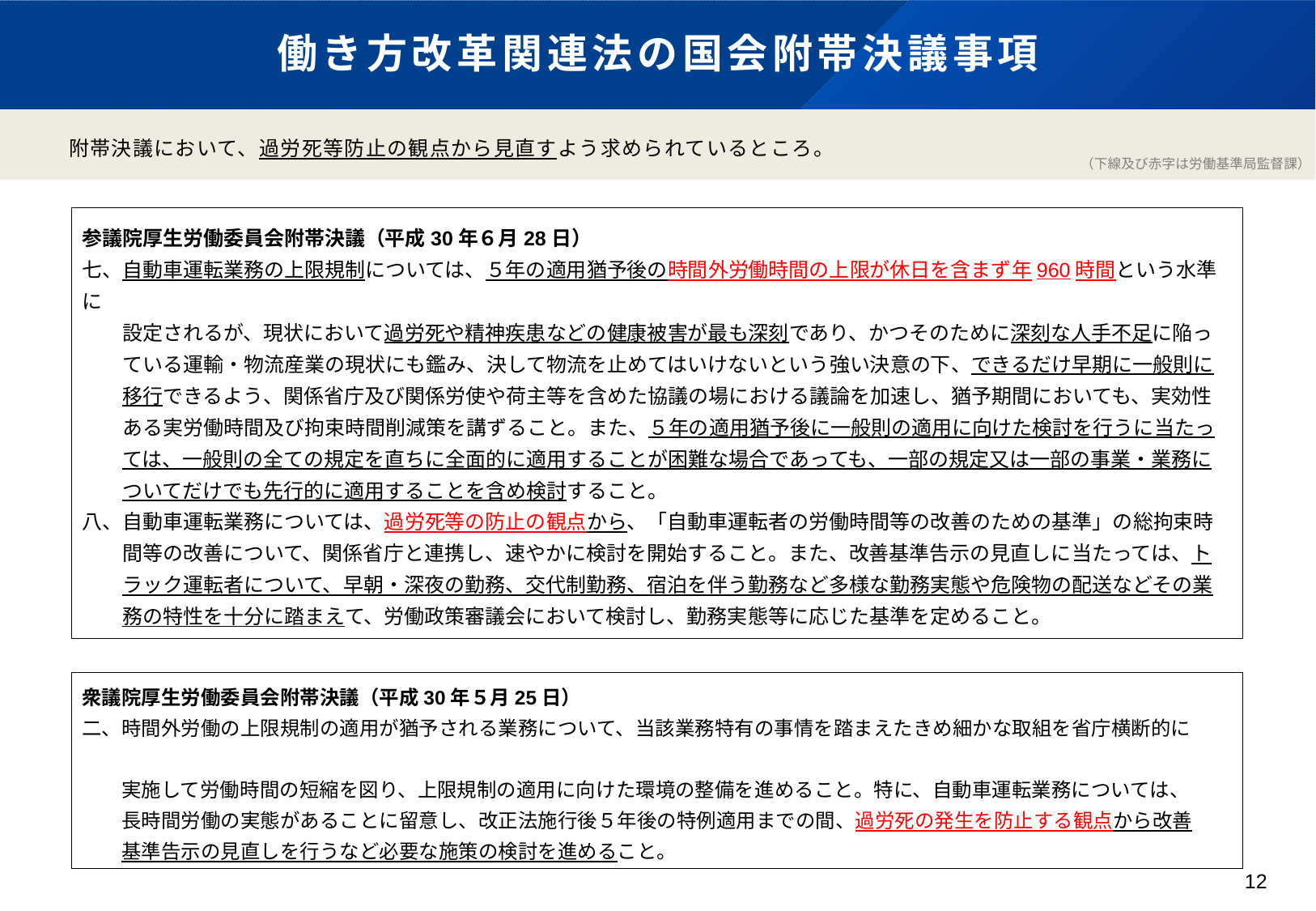

# 働き方改革関連法の国会附帯決議事項

　附帯決議において、過労死等防止の観点から見直すよう求められているところ。
（下線及び赤字は労働基準局監督課）
参議院厚生労働委員会附帯決議（平成30年６月28日）
七、自動車運転業務の上限規制については、５年の適用猶予後の時間外労働時間の上限が休日を含まず年960時間という水準に
　　設定されるが、現状において過労死や精神疾患などの健康被害が最も深刻であり、かつそのために深刻な人手不足に陥っ
　　ている運輸・物流産業の現状にも鑑み、決して物流を止めてはいけないという強い決意の下、できるだけ早期に一般則に
　　移行できるよう、関係省庁及び関係労使や荷主等を含めた協議の場における議論を加速し、猶予期間においても、実効性
　　ある実労働時間及び拘束時間削減策を講ずること。また、５年の適用猶予後に一般則の適用に向けた検討を行うに当たっ
　　ては、一般則の全ての規定を直ちに全面的に適用することが困難な場合であっても、一部の規定又は一部の事業・業務に
　　ついてだけでも先行的に適用することを含め検討すること。
八、自動車運転業務については、過労死等の防止の観点から、「自動車運転者の労働時間等の改善のための基準」の総拘束時
　　間等の改善について、関係省庁と連携し、速やかに検討を開始すること。また、改善基準告示の見直しに当たっては、ト
　　ラック運転者について、早朝・深夜の勤務、交代制勤務、宿泊を伴う勤務など多様な勤務実態や危険物の配送などその業
　　務の特性を十分に踏まえて、労働政策審議会において検討し、勤務実態等に応じた基準を定めること。
衆議院厚生労働委員会附帯決議（平成30年５月25日）
二、時間外労働の上限規制の適用が猶予される業務について、当該業務特有の事情を踏まえたきめ細かな取組を省庁横断的に
　　実施して労働時間の短縮を図り、上限規制の適用に向けた環境の整備を進めること。特に、自動車運転業務については、
　　長時間労働の実態があることに留意し、改正法施行後５年後の特例適用までの間、過労死の発生を防止する観点から改善
　　基準告示の見直しを行うなど必要な施策の検討を進めること。
12